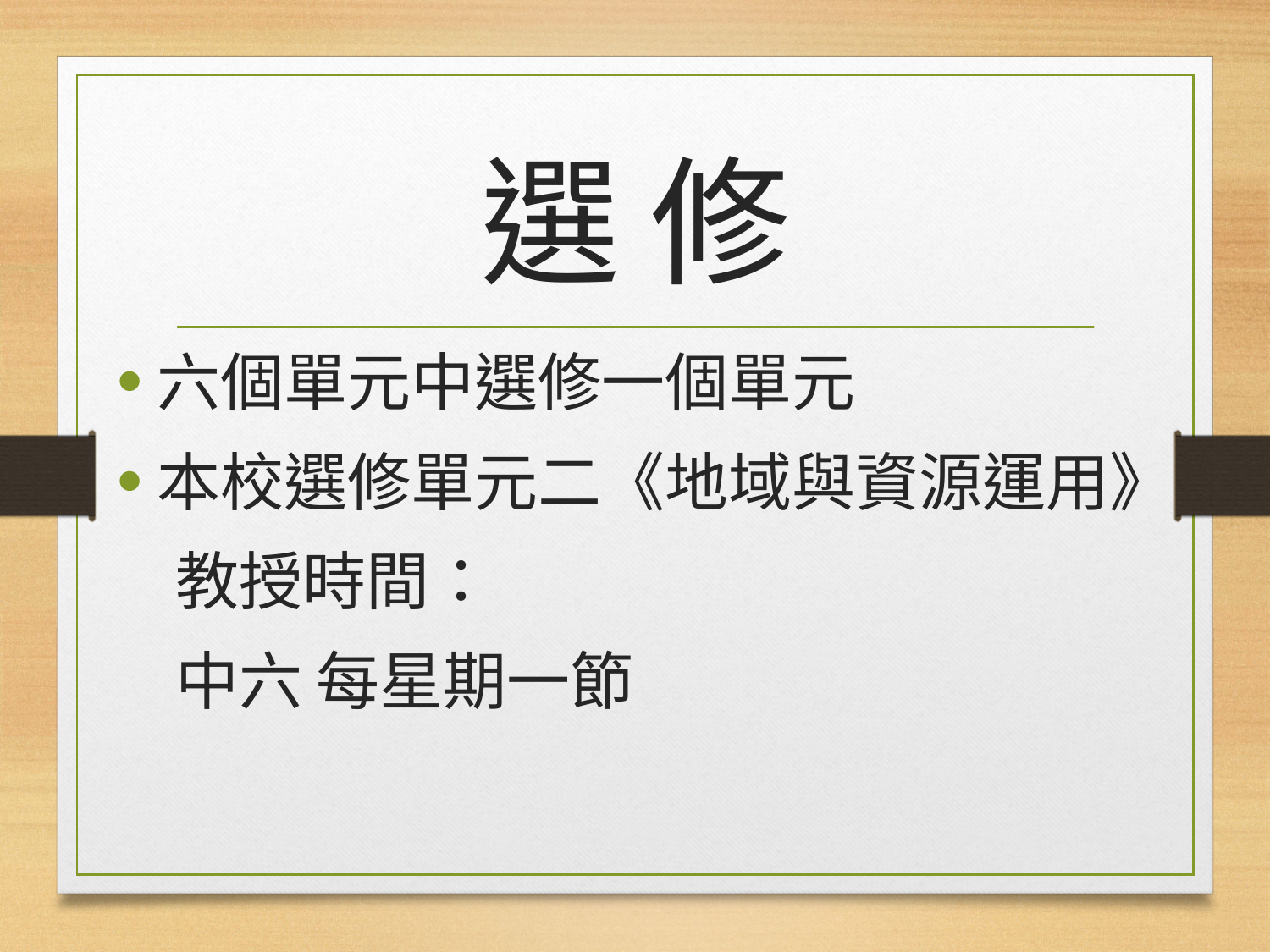

# 選 修
六個單元中選修一個單元
本校選修單元二《地域與資源運用》
   教授時間：
   中六 每星期一節